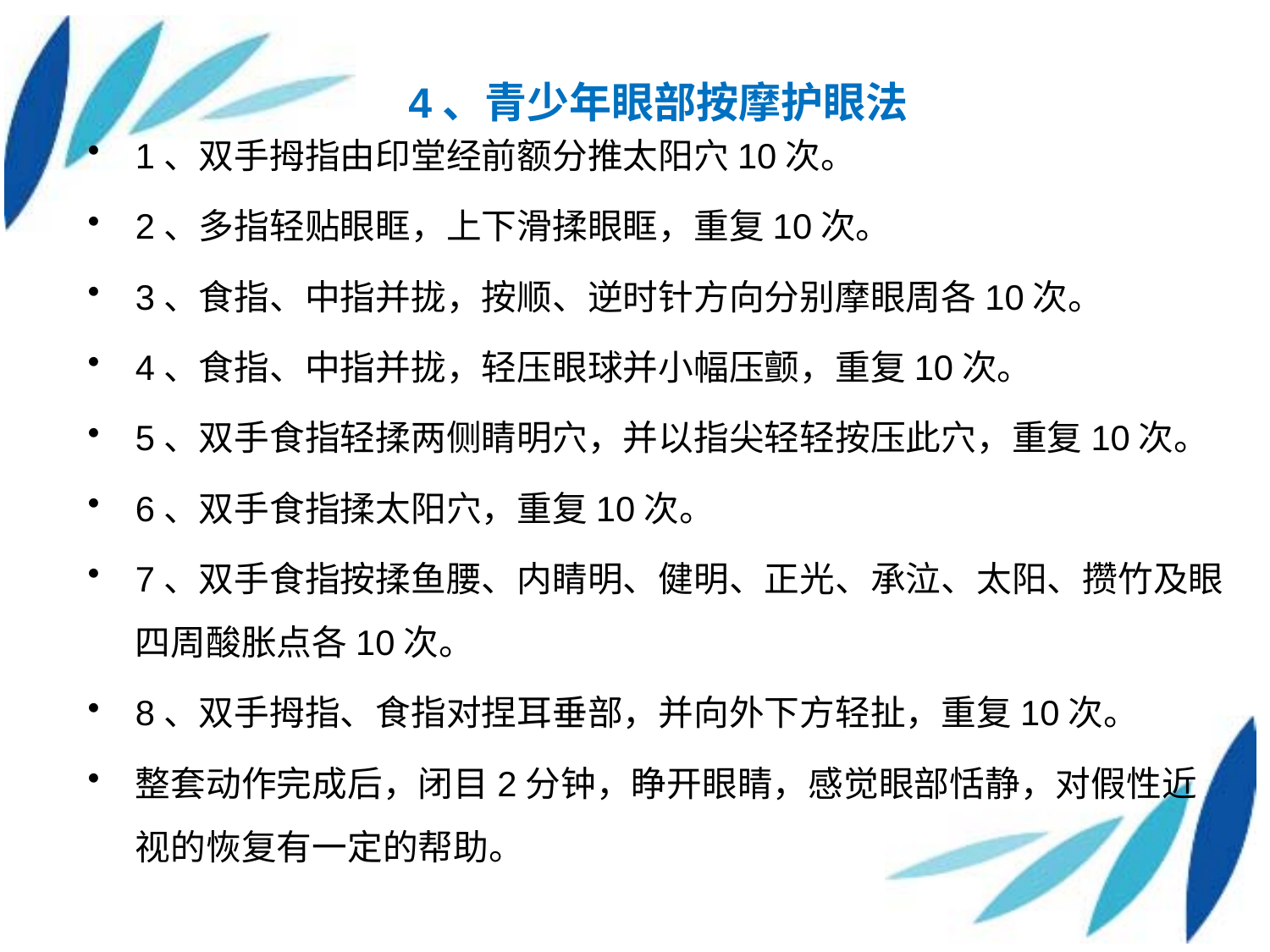

4、青少年眼部按摩护眼法
1、双手拇指由印堂经前额分推太阳穴10次。
2、多指轻贴眼眶，上下滑揉眼眶，重复10次。
3、食指、中指并拢，按顺、逆时针方向分别摩眼周各10次。
4、食指、中指并拢，轻压眼球并小幅压颤，重复10次。
5、双手食指轻揉两侧睛明穴，并以指尖轻轻按压此穴，重复10次。
6、双手食指揉太阳穴，重复10次。
7、双手食指按揉鱼腰、内睛明、健明、正光、承泣、太阳、攒竹及眼四周酸胀点各10次。
8、双手拇指、食指对捏耳垂部，并向外下方轻扯，重复10次。
整套动作完成后，闭目2分钟，睁开眼睛，感觉眼部恬静，对假性近视的恢复有一定的帮助。